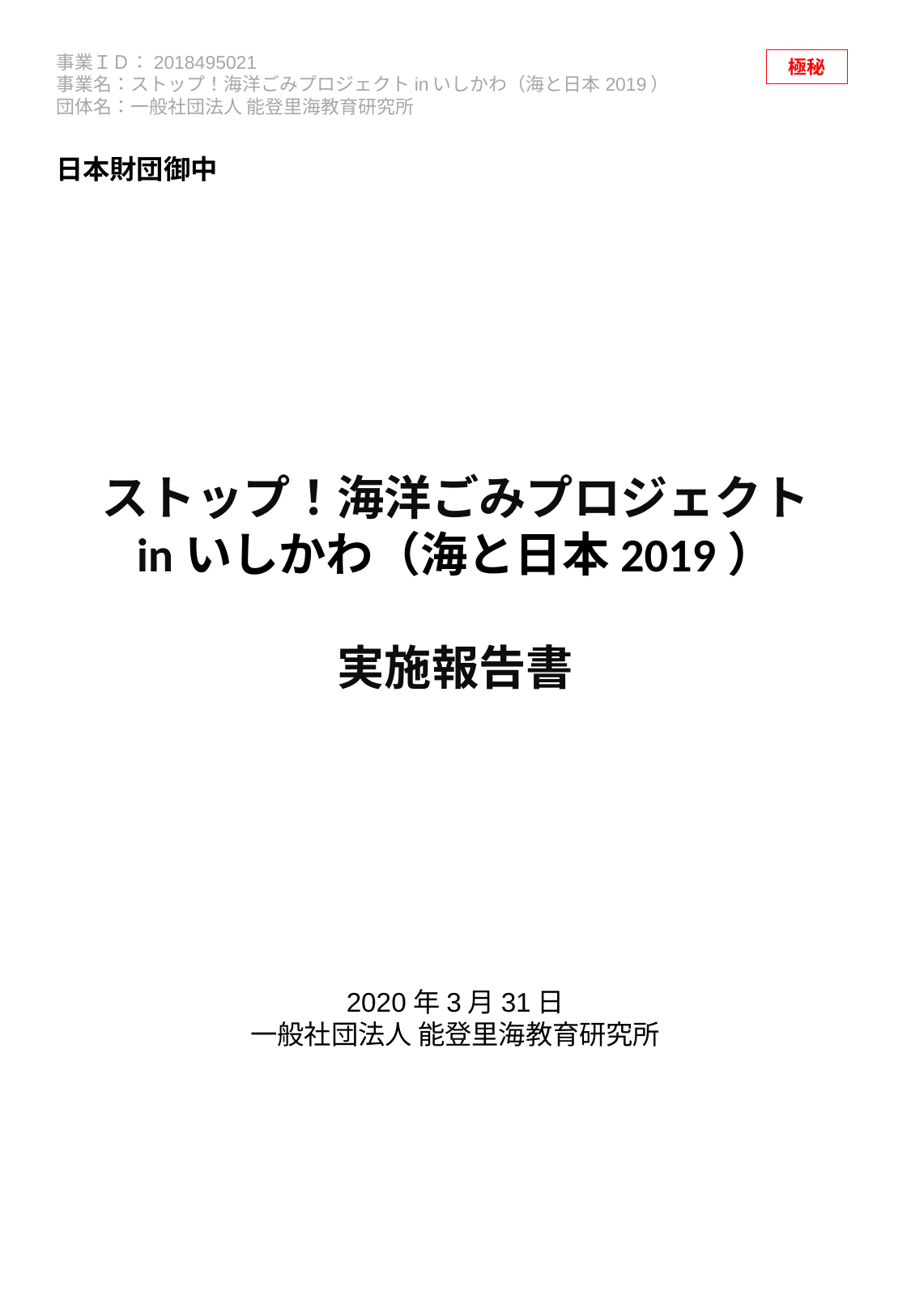

日本財団御中
ストップ！海洋ごみプロジェクト
inいしかわ（海と日本2019）
実施報告書
2020年3月31日
一般社団法人 能登里海教育研究所